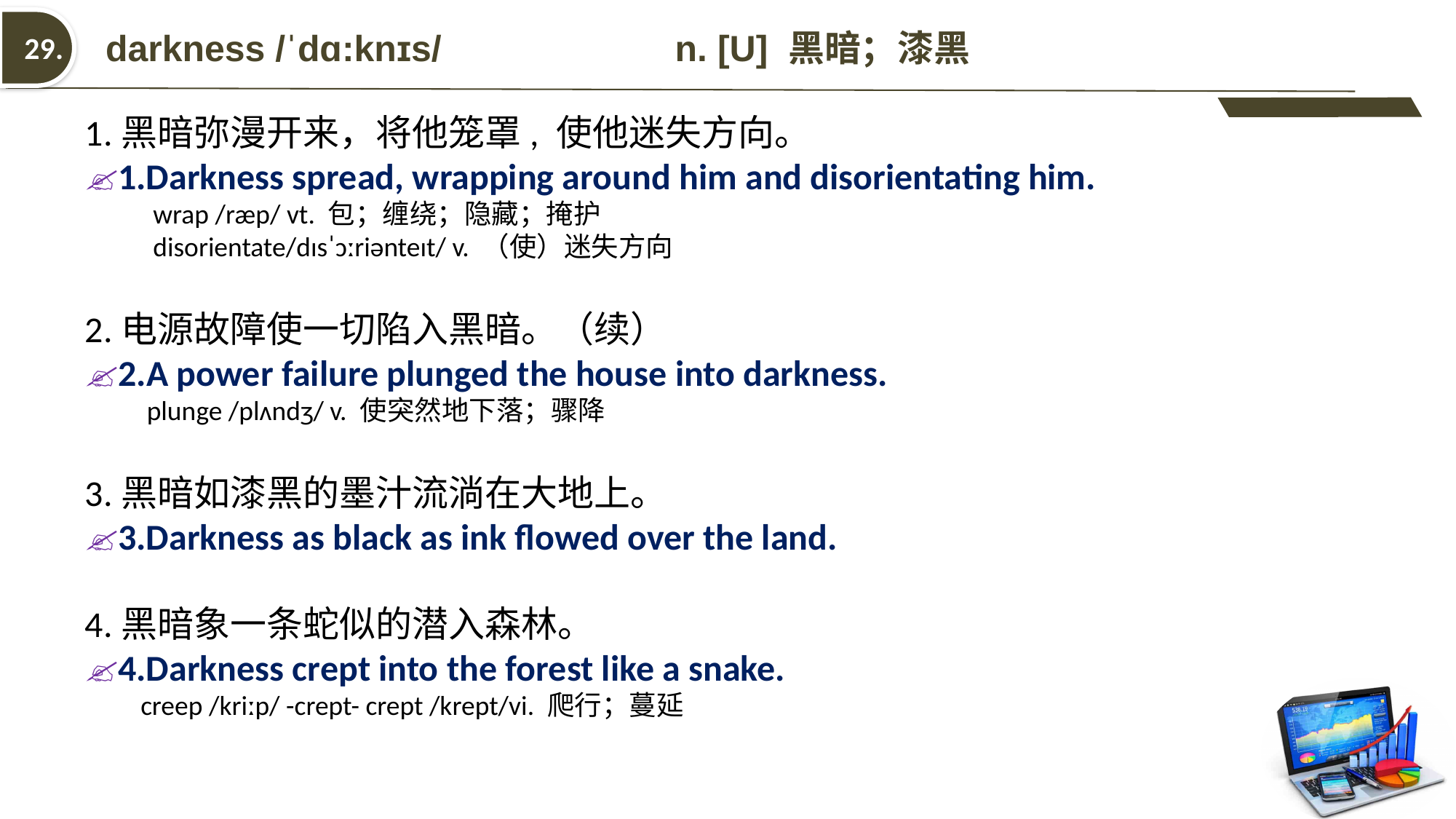

darkness /ˈdɑ:knɪs/                       n. [U] 黑暗；漆黑

29.
1.黑暗弥漫开来，将他笼罩, 使他迷失方向。
✍1.Darkness spread, wrapping around him and disorientating him.
           wrap /ræp/ vt. 包；缠绕；隐藏；掩护
           disorientate/dɪsˈɔːriənteɪt/ v. （使）迷失方向

2.电源故障使一切陷入黑暗。（续）
✍2.A power failure plunged the house into darkness.
          plunge /plʌndʒ/ v. 使突然地下落；骤降

3.黑暗如漆黑的墨汁流淌在大地上。
✍3.Darkness as black as ink flowed over the land.

4.黑暗象一条蛇似的潜入森林。
✍4.Darkness crept into the forest like a snake.
         creep /kriːp/ -crept- crept /krept/vi. 爬行；蔓延